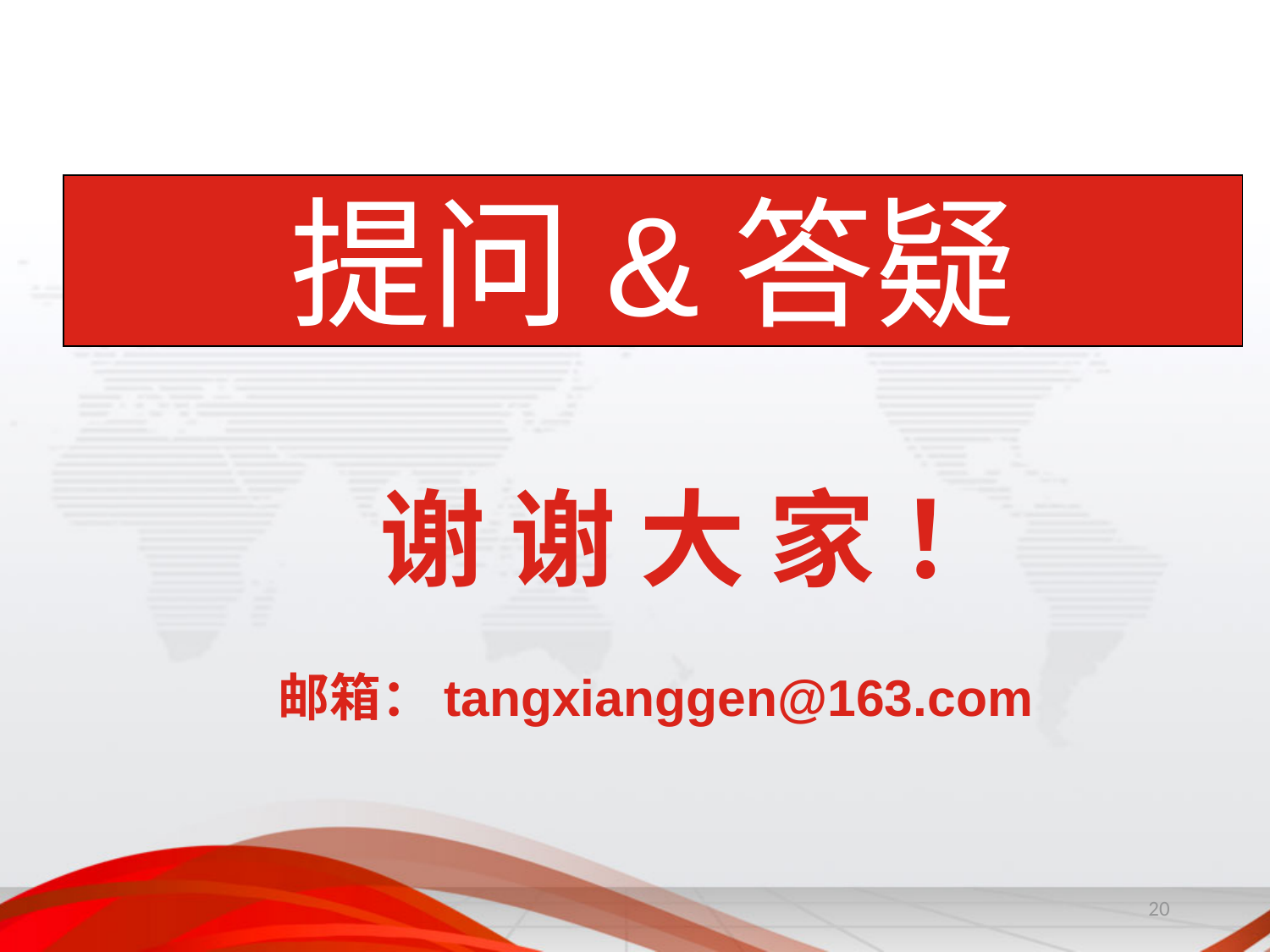

提问&答疑

谢 谢 大 家 ！
邮箱：tangxianggen@163.com
20